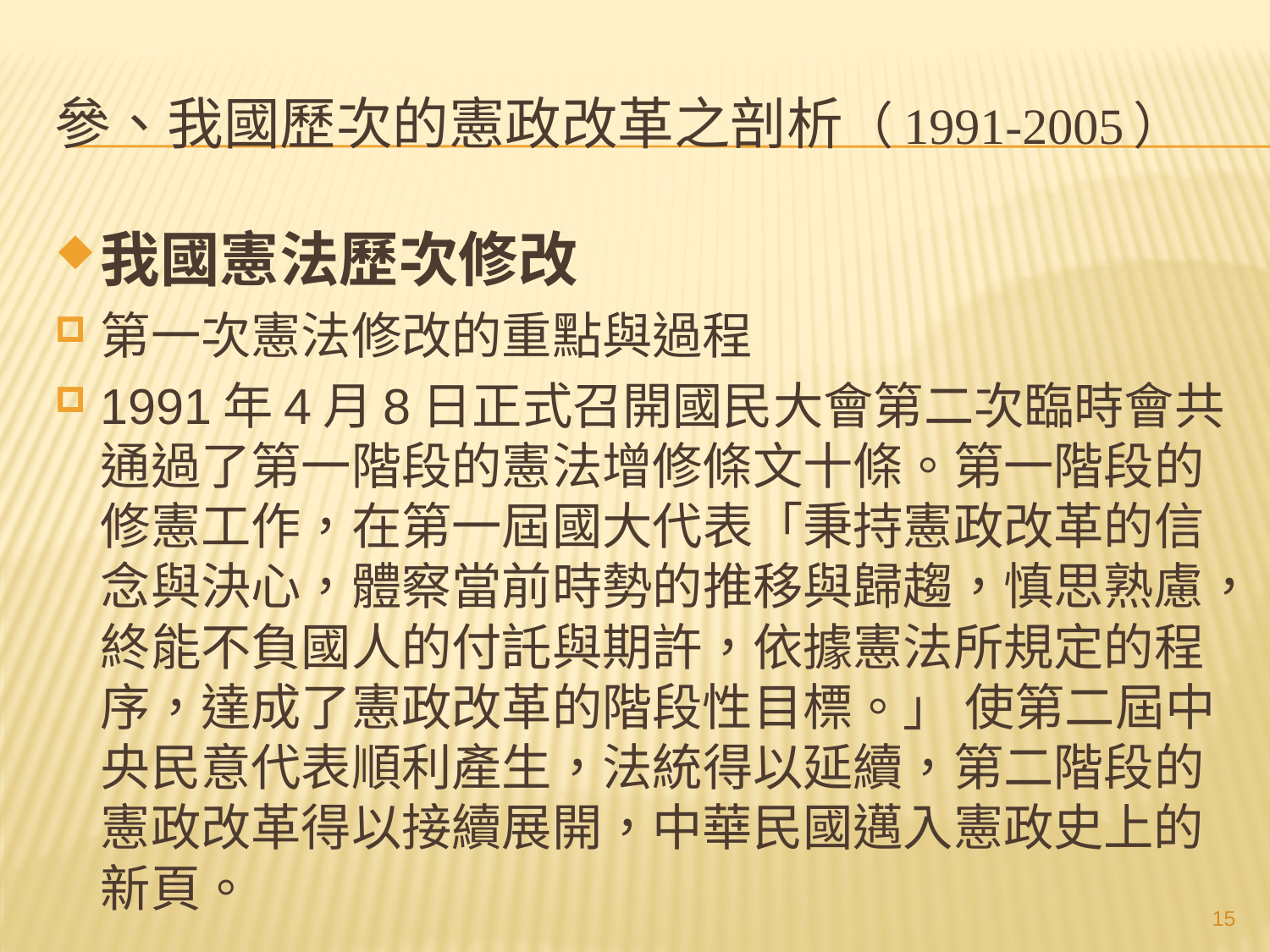

# 參、我國歷次的憲政改革之剖析（1991-2005）
我國憲法歷次修改
第一次憲法修改的重點與過程
1991年4月8日正式召開國民大會第二次臨時會共通過了第一階段的憲法增修條文十條。第一階段的修憲工作，在第一屆國大代表「秉持憲政改革的信念與決心，體察當前時勢的推移與歸趨，慎思熟慮，終能不負國人的付託與期許，依據憲法所規定的程序，達成了憲政改革的階段性目標。」 使第二屆中央民意代表順利產生，法統得以延續，第二階段的憲政改革得以接續展開，中華民國邁入憲政史上的新頁。
15